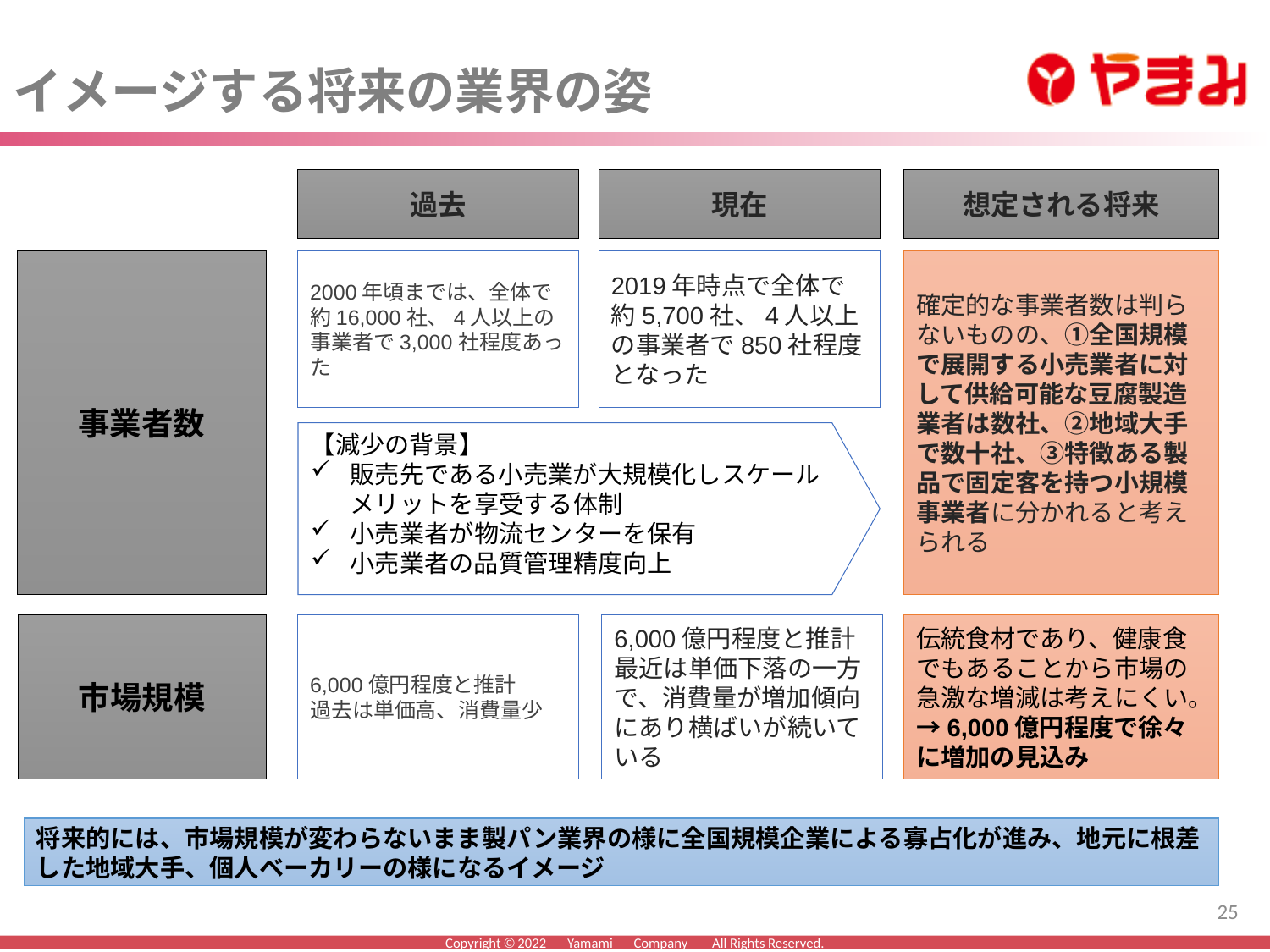

イメージする将来の業界の姿
過去
現在
想定される将来
事業者数
2000年頃までは、全体で約16,000社、4人以上の事業者で3,000社程度あった
確定的な事業者数は判らないものの、①全国規模で展開する小売業者に対して供給可能な豆腐製造業者は数社、②地域大手で数十社、③特徴ある製品で固定客を持つ小規模事業者に分かれると考えられる
2019年時点で全体で約5,700社、4人以上の事業者で850社程度となった
【減少の背景】
販売先である小売業が大規模化しスケールメリットを享受する体制
小売業者が物流センターを保有
小売業者の品質管理精度向上
市場規模
6,000億円程度と推計
過去は単価高、消費量少
6,000億円程度と推計
最近は単価下落の一方で、消費量が増加傾向にあり横ばいが続いている
伝統食材であり、健康食でもあることから市場の急激な増減は考えにくい。→6,000億円程度で徐々に増加の見込み
将来的には、市場規模が変わらないまま製パン業界の様に全国規模企業による寡占化が進み、地元に根差した地域大手、個人ベーカリーの様になるイメージ
25